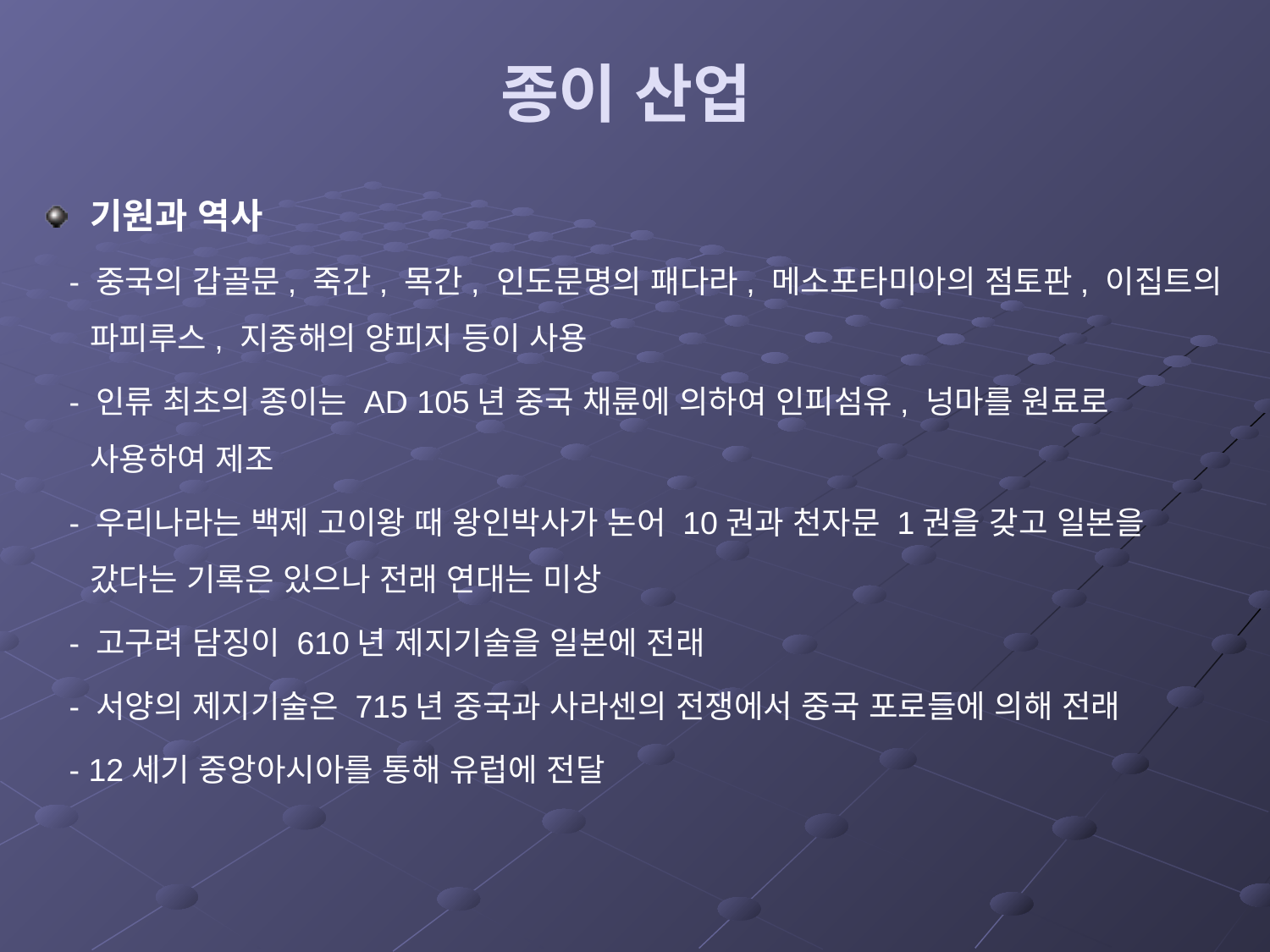

# 종이 산업
기원과 역사
   - 중국의 갑골문, 죽간, 목간, 인도문명의 패다라, 메소포타미아의 점토판, 이집트의 파피루스, 지중해의 양피지 등이 사용
   - 인류 최초의 종이는 AD 105년 중국 채륜에 의하여 인피섬유, 넝마를 원료로 사용하여 제조
   - 우리나라는 백제 고이왕 때 왕인박사가 논어 10권과 천자문 1권을 갖고 일본을 갔다는 기록은 있으나 전래 연대는 미상
   - 고구려 담징이 610년 제지기술을 일본에 전래
   - 서양의 제지기술은 715년 중국과 사라센의 전쟁에서 중국 포로들에 의해 전래
   - 12세기 중앙아시아를 통해 유럽에 전달